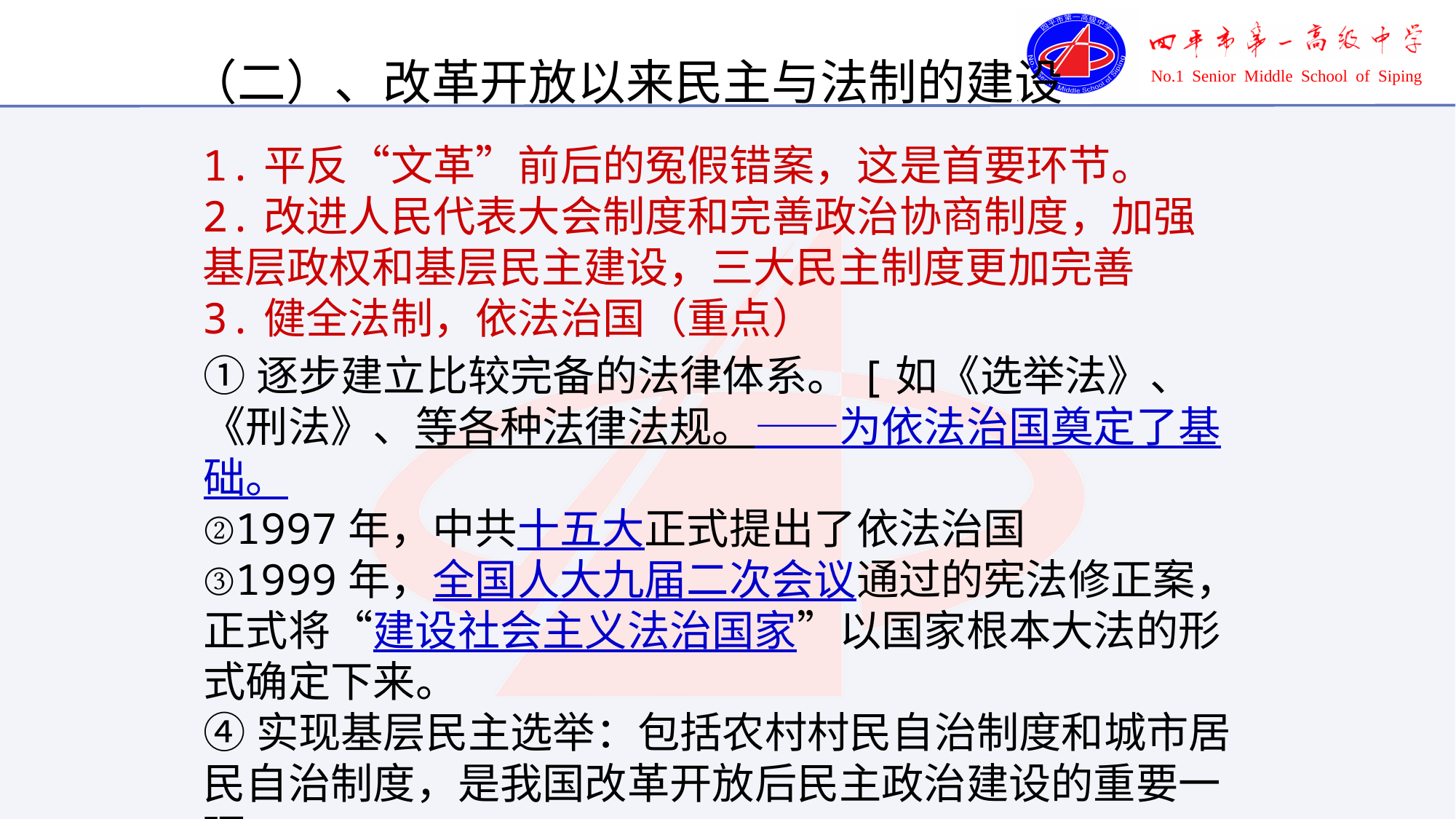

（二）、改革开放以来民主与法制的建设
1.平反“文革”前后的冤假错案，这是首要环节。
2.改进人民代表大会制度和完善政治协商制度，加强基层政权和基层民主建设，三大民主制度更加完善
3.健全法制，依法治国（重点）

①逐步建立比较完备的法律体系。[如《选举法》、《刑法》、等各种法律法规。——为依法治国奠定了基础。
②1997年，中共十五大正式提出了依法治国
③1999年，全国人大九届二次会议通过的宪法修正案，正式将“建设社会主义法治国家”以国家根本大法的形式确定下来。
④实现基层民主选举：包括农村村民自治制度和城市居民自治制度，是我国改革开放后民主政治建设的重要一环。